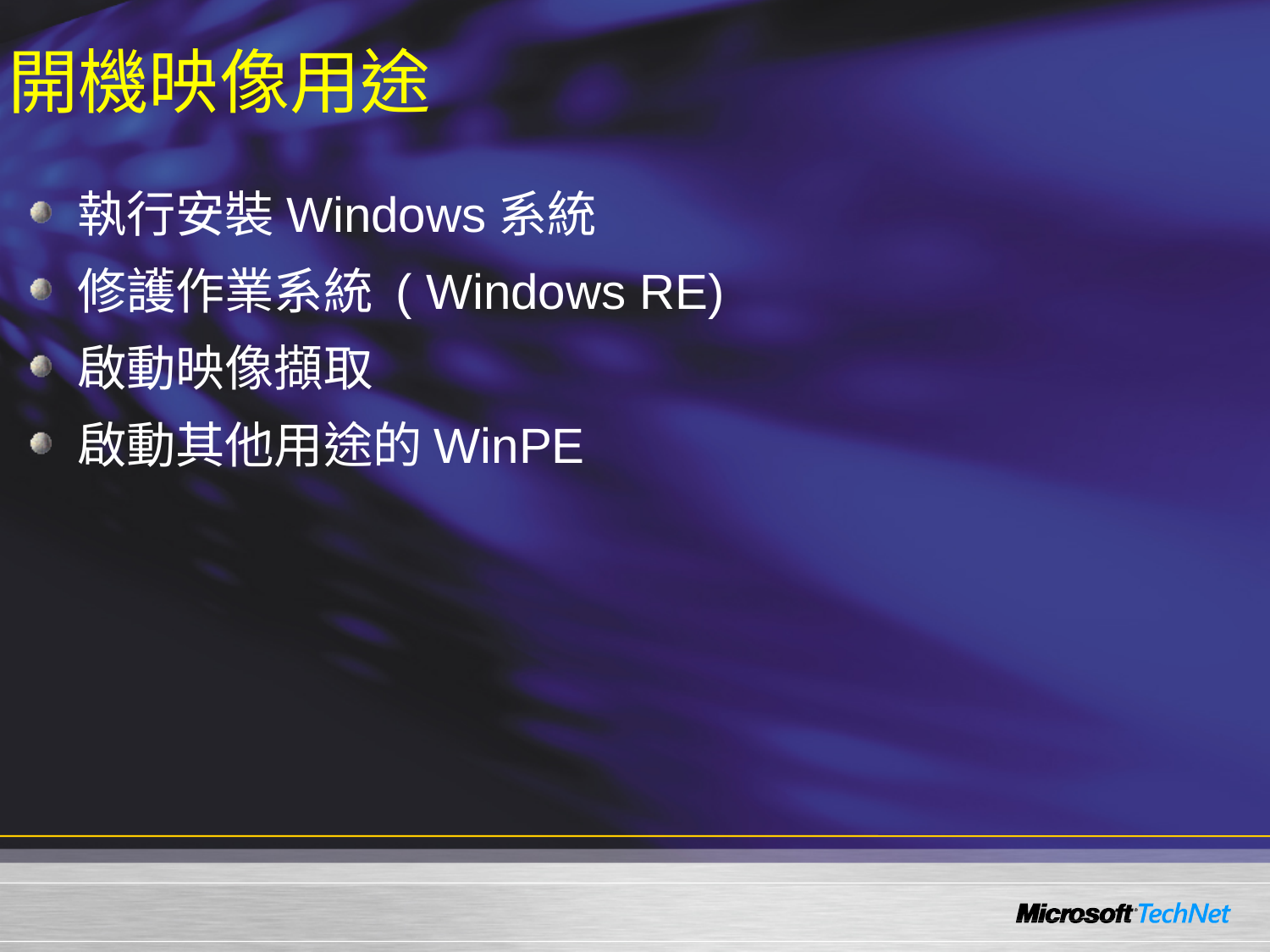

# 開機映像用途
執行安裝Windows系統
修護作業系統 ( Windows RE)
啟動映像擷取
啟動其他用途的WinPE